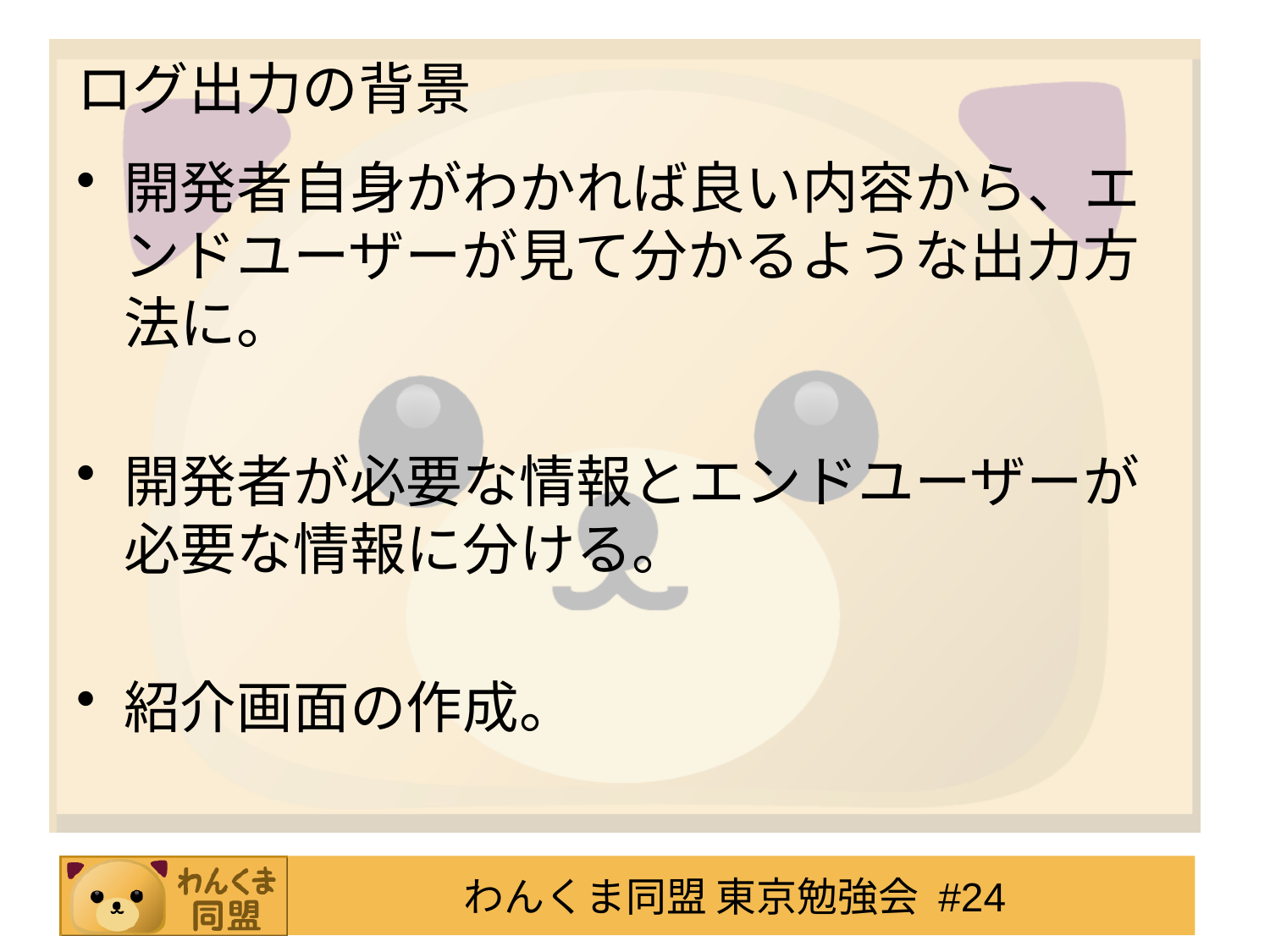

# ログ出力の背景
開発者自身がわかれば良い内容から、エンドユーザーが見て分かるような出力方法に。

開発者が必要な情報とエンドユーザーが必要な情報に分ける。

紹介画面の作成。